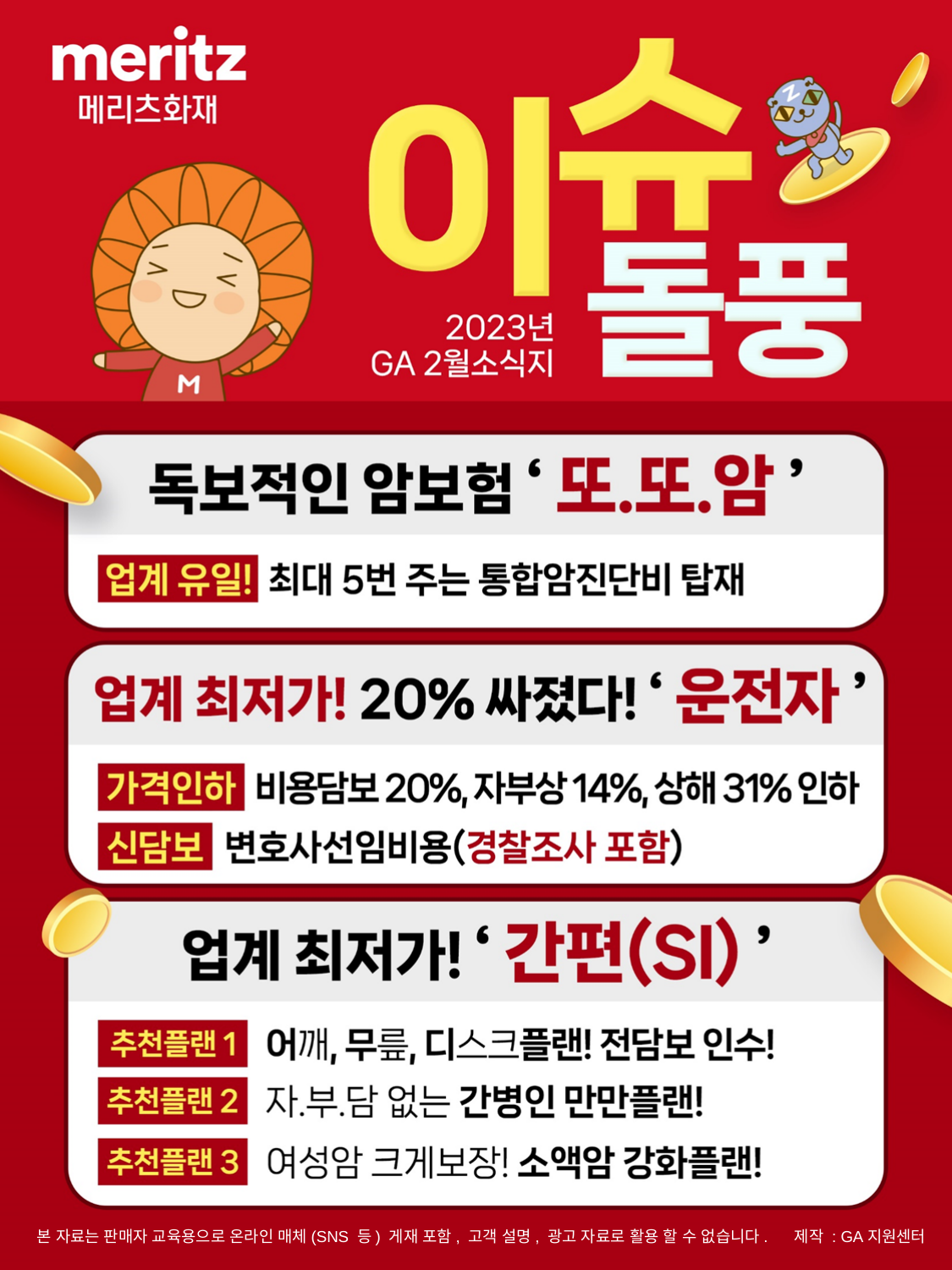

본 자료는 판매자 교육용으로 온라인 매체(SNS 등) 게재 포함, 고객 설명, 광고 자료로 활용 할 수 없습니다.
제작 : GA지원센터